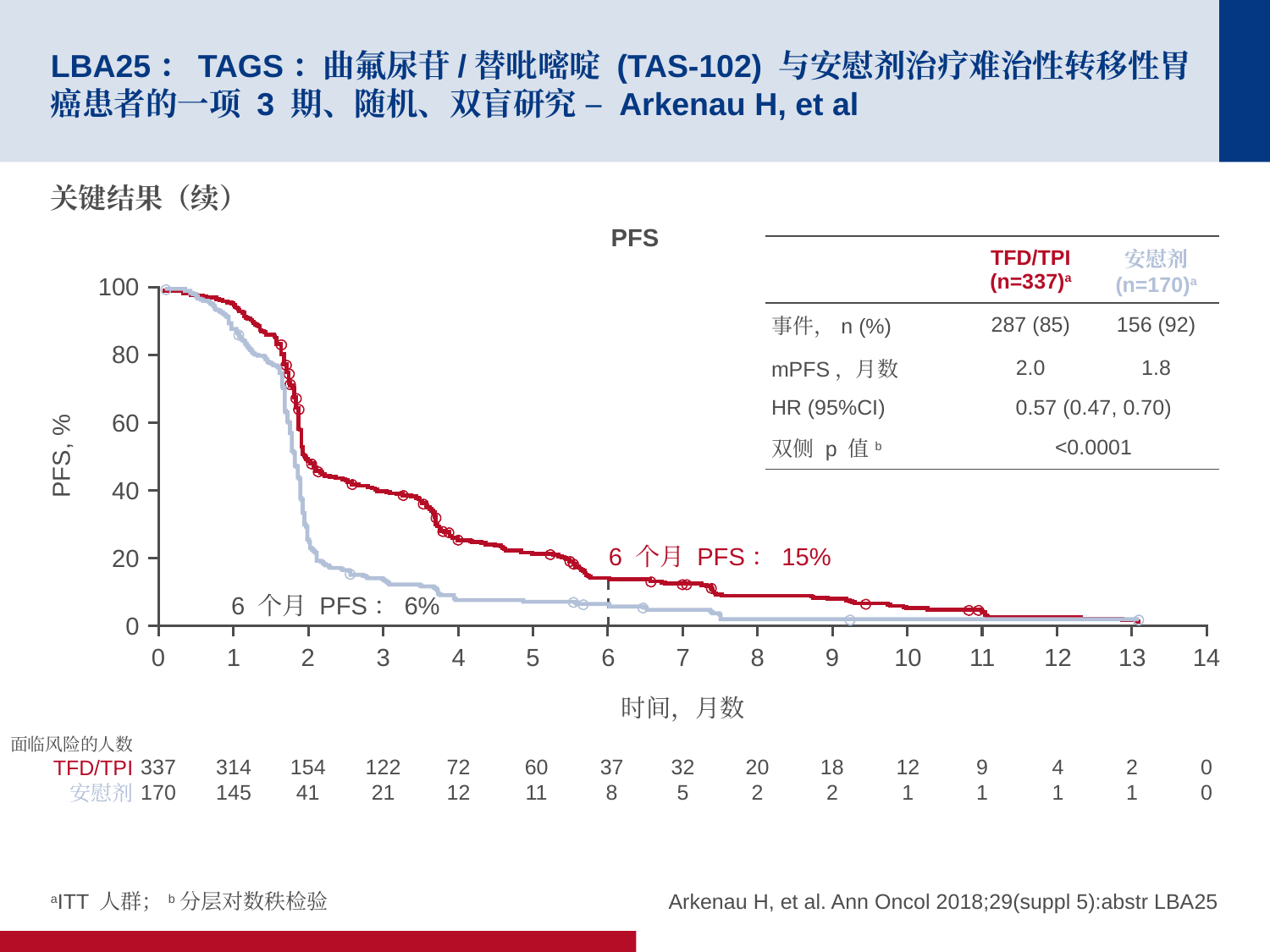

# LBA25：TAGS：曲氟尿苷/替吡嘧啶 (TAS-102) 与安慰剂治疗难治性转移性胃癌患者的一项 3 期、随机、双盲研究 – Arkenau H, et al
关键结果（续）
PFS
|  | TFD/TPI (n=337)a | 安慰剂 (n=170)a |
| --- | --- | --- |
| 事件，n (%) | 287 (85) | 156 (92) |
| mPFS，月数 | 2.0 | 1.8 |
| HR (95%CI) | 0.57 (0.47, 0.70) |  |
| 双侧 p 值b | <0.0001 |  |
100

80
60
PFS, %
40
6 个月 PFS：15%
20
6 个月 PFS：6%
0
0
1
2
3
4
5
6
7
8
9
10
11
12
13
14
时间，月数
面临风险的人数
TFD/TPI
安慰剂
337
170
314
145
154
41
122
21
72
12
60
11
37
8
32
5
20
2
18
2
12
1
9
1
4
1
2
1
0
0
aITT 人群；b分层对数秩检验
Arkenau H, et al. Ann Oncol 2018;29(suppl 5):abstr LBA25